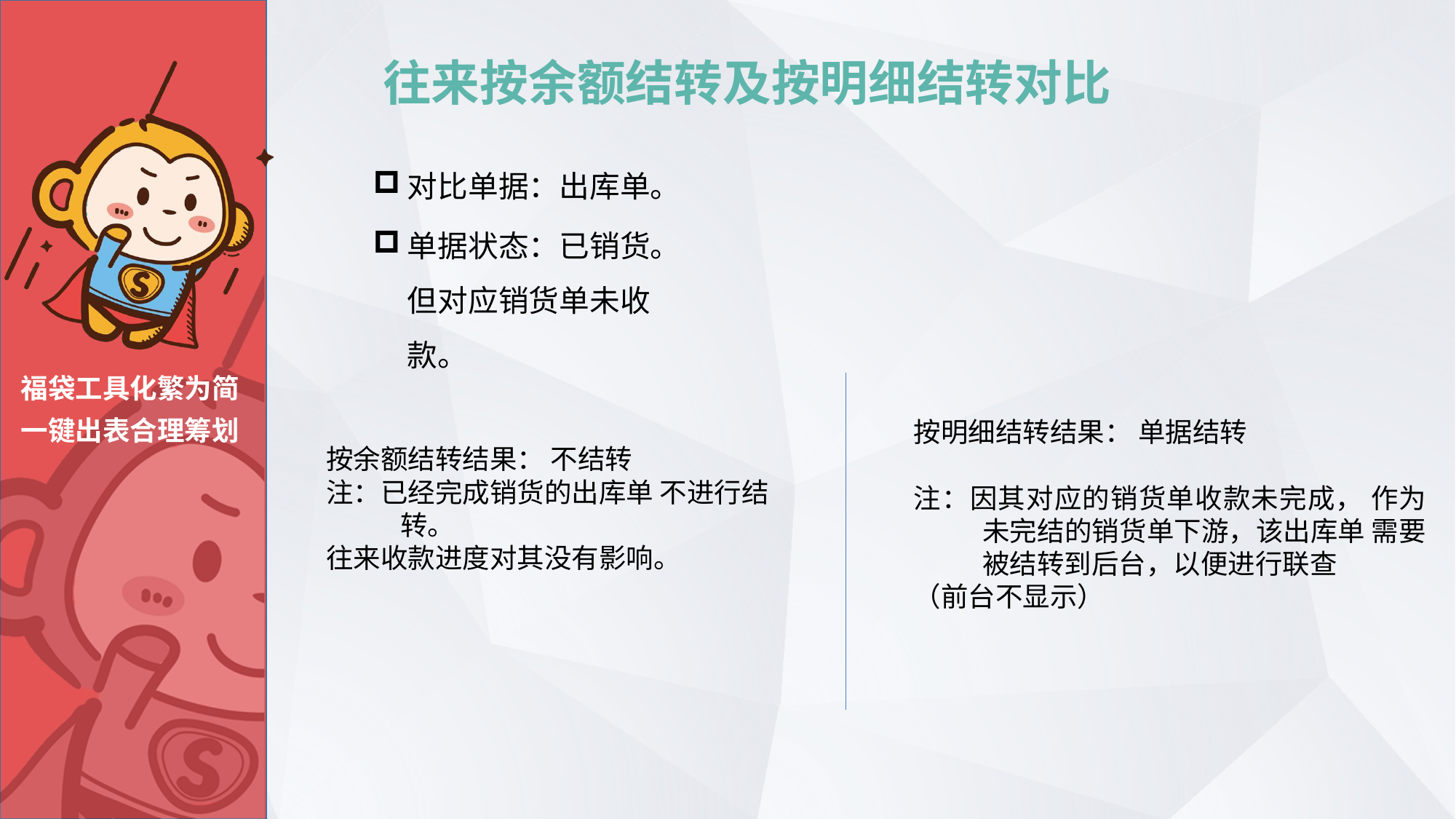

# 往来按余额结转及按明细结转对比
对比单据：出库单。
单据状态：已销货。 但对应销货单未收款。

福袋工具化繁为简
一键出表合理筹划
按明细结转结果： 单据结转

注：因其对应的销货单收款未完成， 作为未完结的销货单下游，该出库单 需要被结转到后台，以便进行联查
（前台不显示）
按余额结转结果： 不结转
注：已经完成销货的出库单 不进行结转。
往来收款进度对其没有影响。